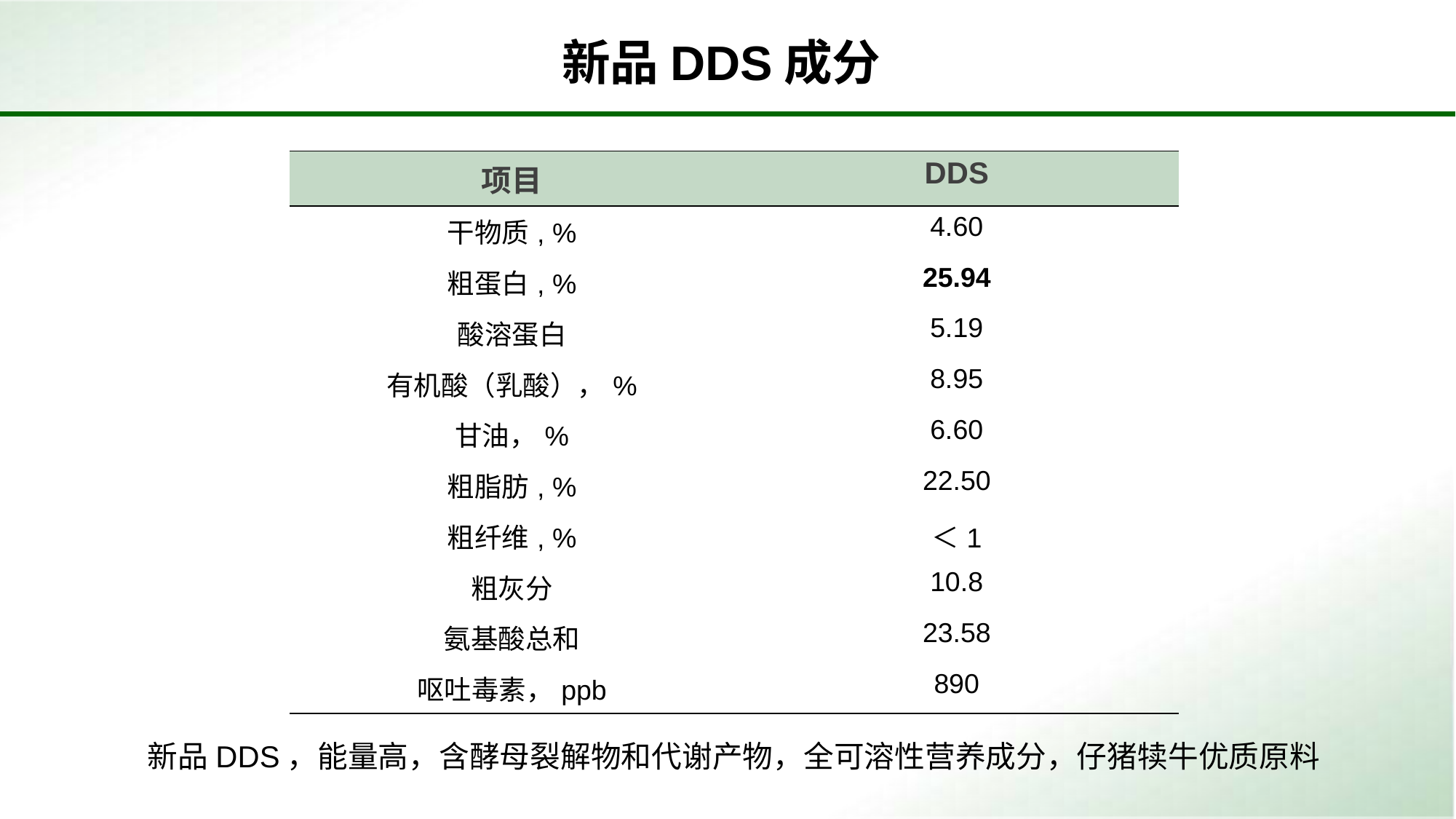

新品DDS成分

| 项目 | DDS |
| --- | --- |
| 干物质, % | 4.60 |
| 粗蛋白, % | 25.94 |
| 酸溶蛋白 | 5.19 |
| 有机酸（乳酸），% | 8.95 |
| 甘油，% | 6.60 |
| 粗脂肪, % | 22.50 |
| 粗纤维, % | ＜1 |
| 粗灰分 | 10.8 |
| 氨基酸总和 | 23.58 |
| 呕吐毒素，ppb | 890 |

 新品DDS，能量高，含酵母裂解物和代谢产物，全可溶性营养成分，仔猪犊牛优质原料